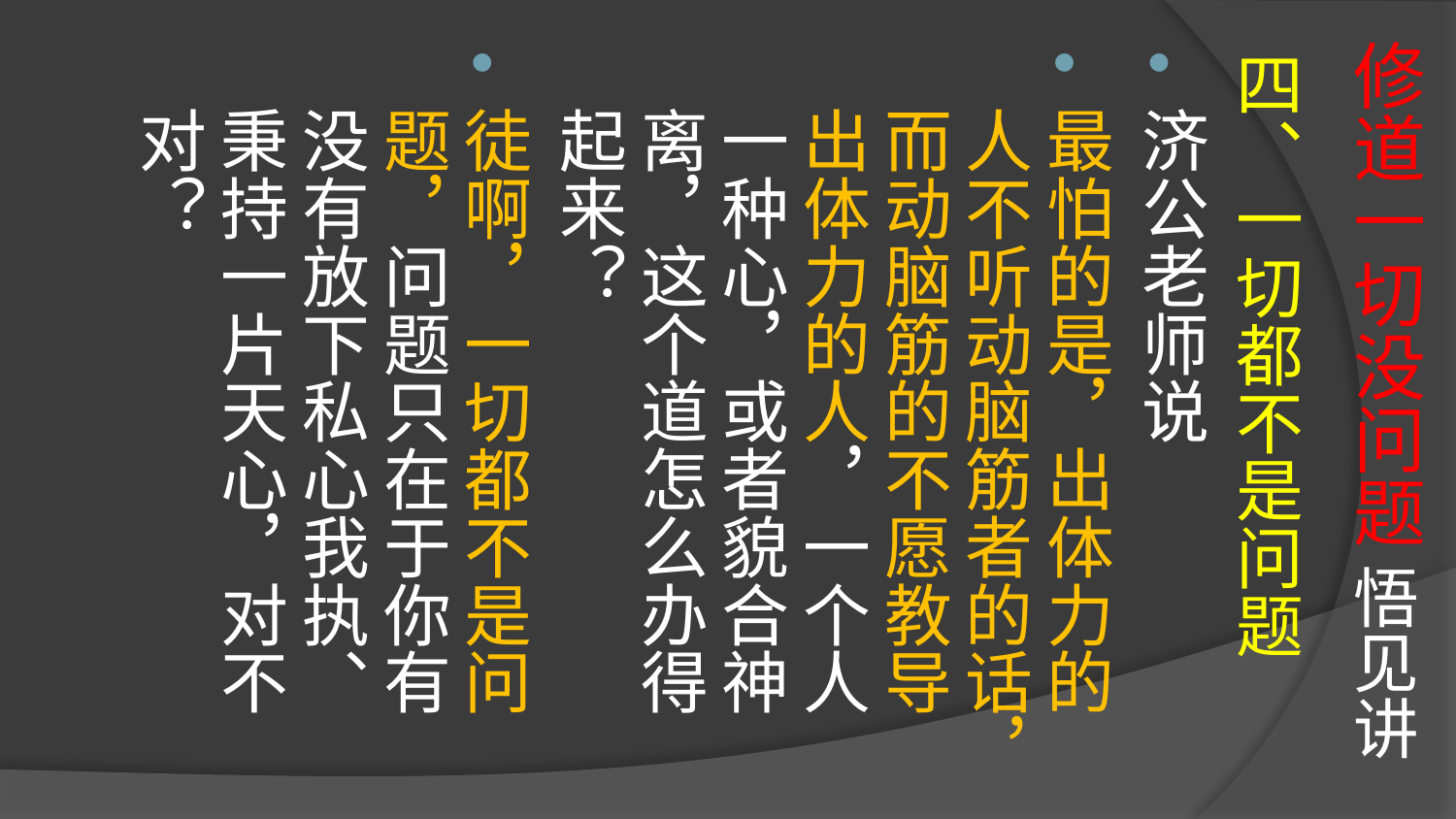

# 修道一切没问题 悟见讲
四、一切都不是问题
济公老师说
最怕的是，出体力的人不听动脑筋者的话，而动脑筋的不愿教导出体力的人，一个人一种心，或者貌合神离，这个道怎么办得起来？
徒啊，一切都不是问题，问题只在于你有没有放下私心我执、秉持一片天心，对不对？